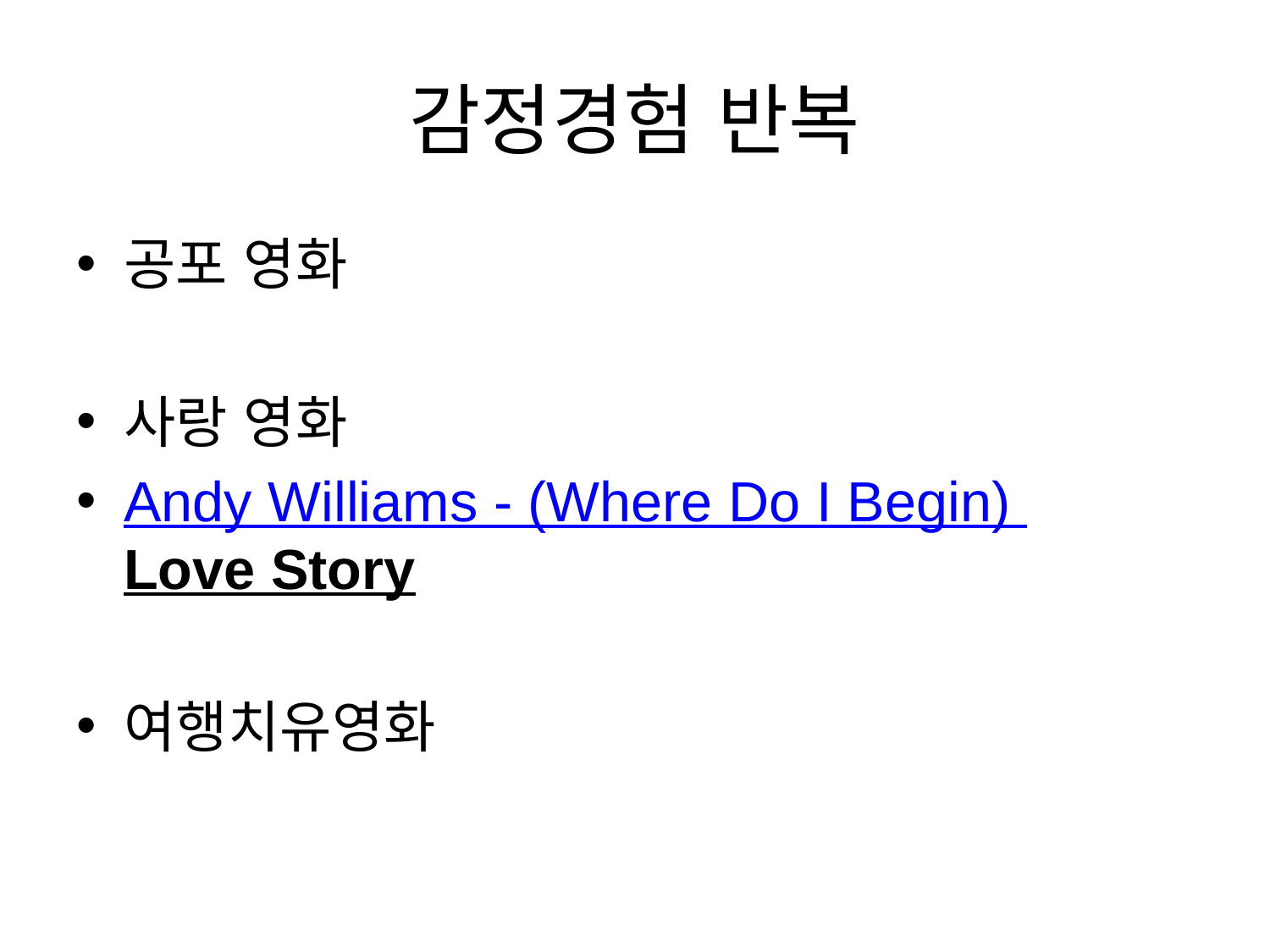

# 감정경험 반복
공포 영화

사랑 영화
Andy Williams - (Where Do I Begin) Love Story

여행치유영화